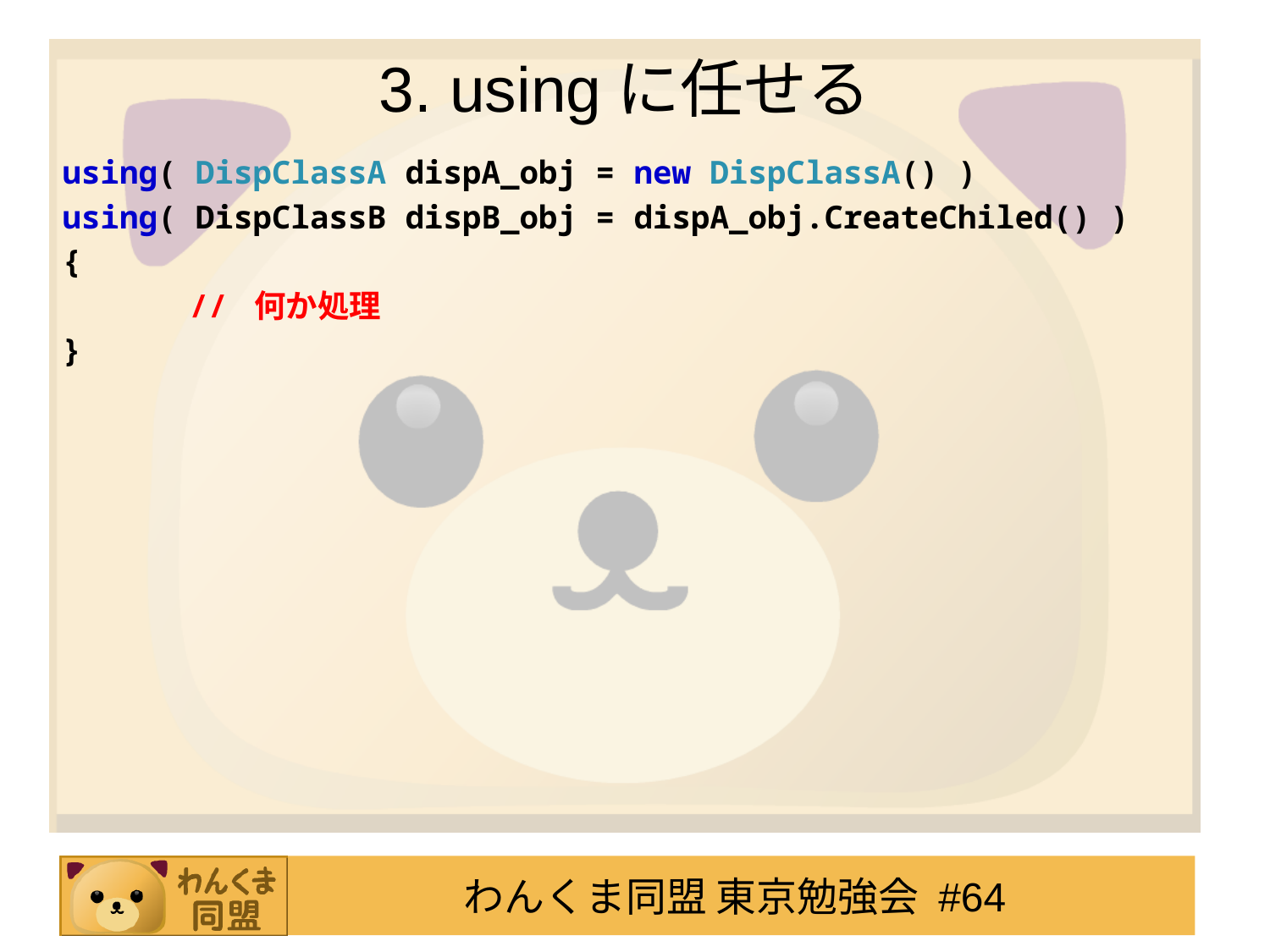

# 3. usingに任せる
using( DispClassA dispA_obj = new DispClassA() )
using( DispClassB dispB_obj = dispA_obj.CreateChiled() )
{
	// 何か処理
}